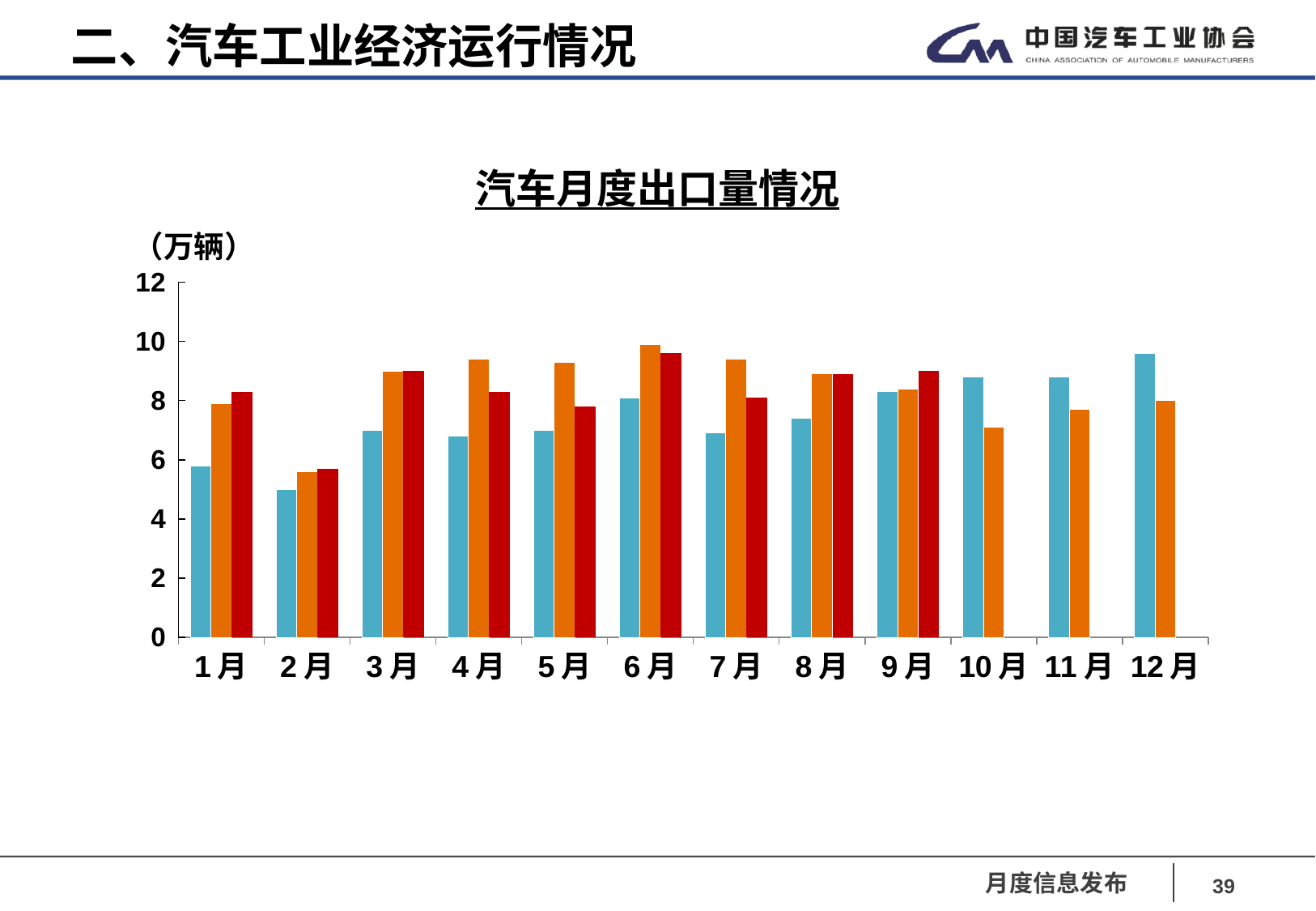

二、汽车工业经济运行情况
汽车月度出口量情况

### Chart

| Category | 2017年 | 2018年 | 2019年 |
|---|---|---|---|
| 1月 | 5.8 | 7.9 | 8.3 |
| 2月 | 5.0 | 5.6 | 5.7 |
| 3月 | 7.0 | 9.0 | 9.0 |
| 4月 | 6.8 | 9.4 | 8.3 |
| 5月 | 7.0 | 9.3 | 7.8 |
| 6月 | 8.1 | 9.9 | 9.6 |
| 7月 | 6.9 | 9.4 | 8.1 |
| 8月 | 7.4 | 8.9 | 8.9 |
| 9月 | 8.3 | 8.4 | 9.0 |
| 10月 | 8.8 | 7.1 | None |
| 11月 | 8.8 | 7.7 | None |
| 12月 | 9.6 | 8.0 | None |